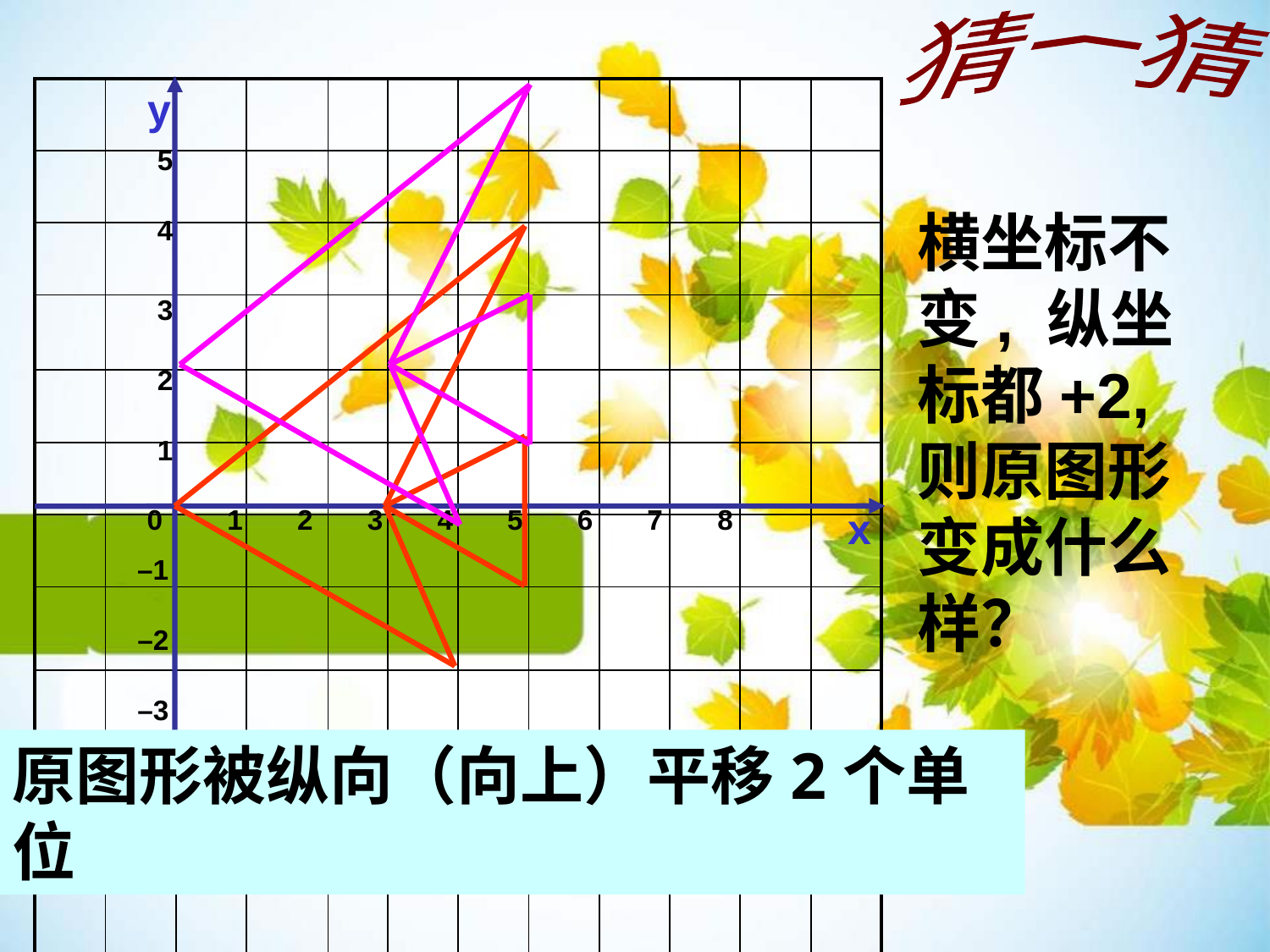

猜一猜

5
4
3
2

1
0
1
2
3
4
5
6
7
8

–1
–2
–3
–4
–5
y

|  |  |  |  |  |  |  |  |  |  |  |  |
| --- | --- | --- | --- | --- | --- | --- | --- | --- | --- | --- | --- |
|  |  |  |  |  |  |  |  |  |  |  |  |
|  |  |  |  |  |  |  |  |  |  |  |  |
|  |  |  |  |  |  |  |  |  |  |  |  |
|  |  |  |  |  |  |  |  |  |  |  |  |
|  |  |  |  |  |  |  |  |  |  |  |  |
|  |  |  |  |  |  |  |  |  |  |  |  |
|  |  |  |  |  |  |  |  |  |  |  |  |
|  |  |  |  |  |  |  |  |  |  |  |  |
|  |  |  |  |  |  |  |  |  |  |  |  |
|  |  |  |  |  |  |  |  |  |  |  |  |
|  |  |  |  |  |  |  |  |  |  |  |  |

横坐标不变, 纵坐标都+2, 则原图形变成什么样？

x

原图形被纵向（向上）平移2个单位